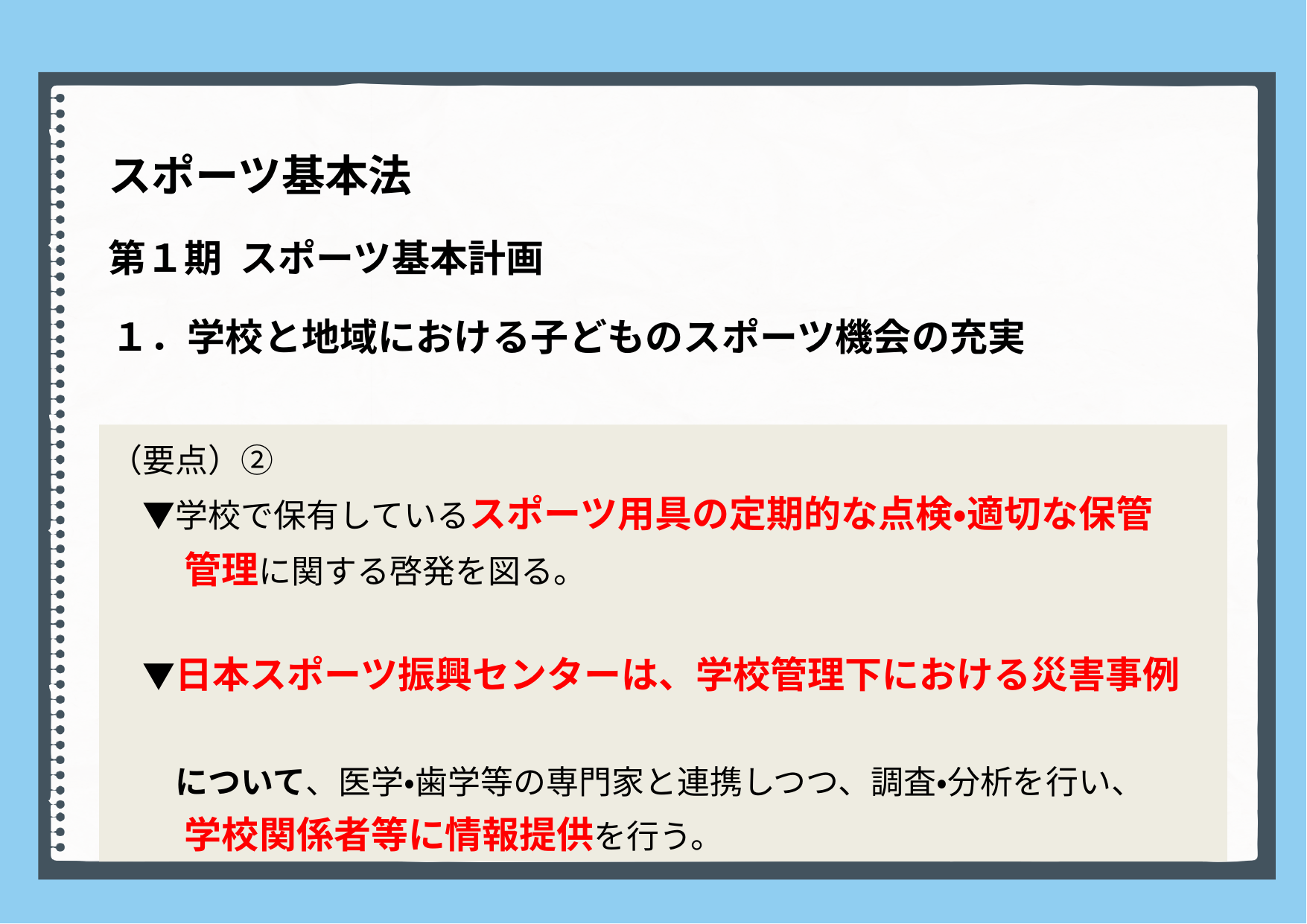

スポーツ基本法
第１期  スポーツ基本計画
１．学校と地域における子どものスポーツ機会の充実
（要点）②
　▼学校で保有しているスポーツ用具の定期的な点検・適切な保管
　　管理に関する啓発を図る。

　▼日本スポーツ振興センターは、学校管理下における災害事例
　　について、医学・歯学等の専門家と連携しつつ、調査・分析を行い、
　　学校関係者等に情報提供を行う。